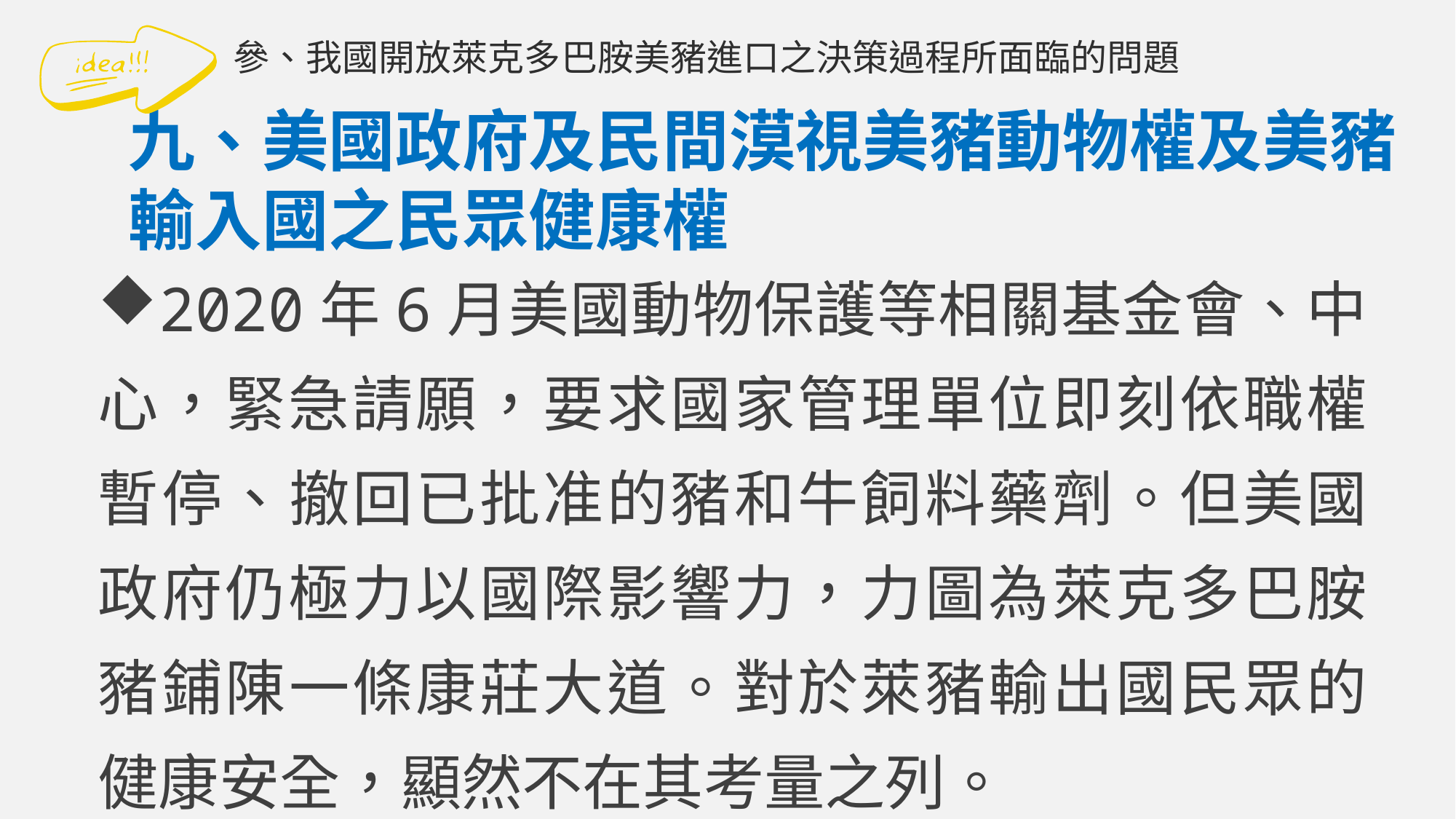

參、我國開放萊克多巴胺美豬進口之決策過程所面臨的問題
九、美國政府及民間漠視美豬動物權及美豬輸入國之民眾健康權
2020年6月美國動物保護等相關基金會、中心，緊急請願，要求國家管理單位即刻依職權暫停、撤回已批准的豬和牛飼料藥劑。但美國政府仍極力以國際影響力，力圖為萊克多巴胺豬鋪陳一條康莊大道。對於萊豬輸出國民眾的健康安全，顯然不在其考量之列。